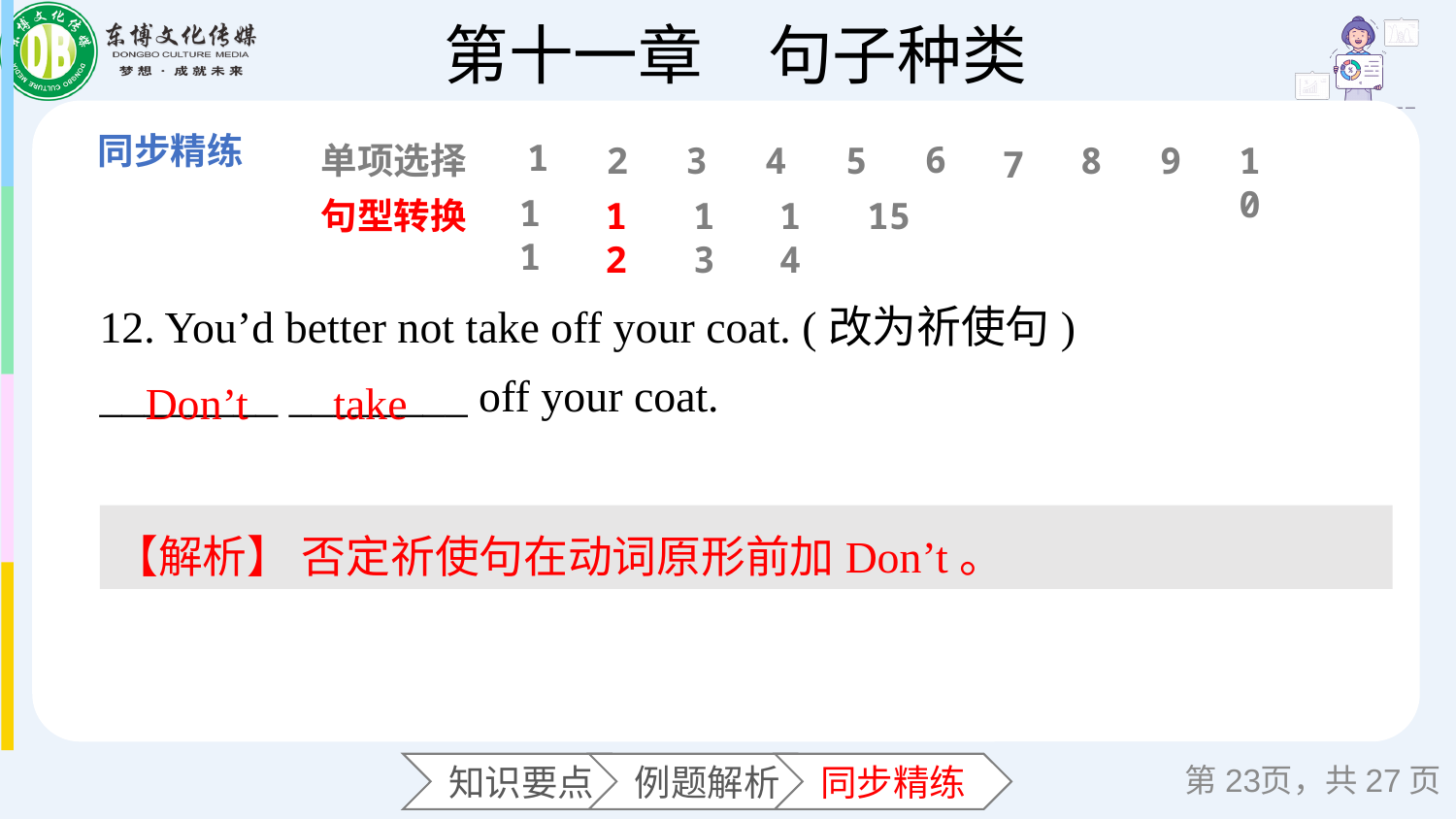

1
6
单项选择
2
3
4
5
8
9
10
7
11
句型转换
12
13
14
15

12. You’d better not take off your coat. (改为祈使句)
________ ________ off your coat.
Don’t
take
【解析】 否定祈使句在动词原形前加Don’t。
第23页，共27页